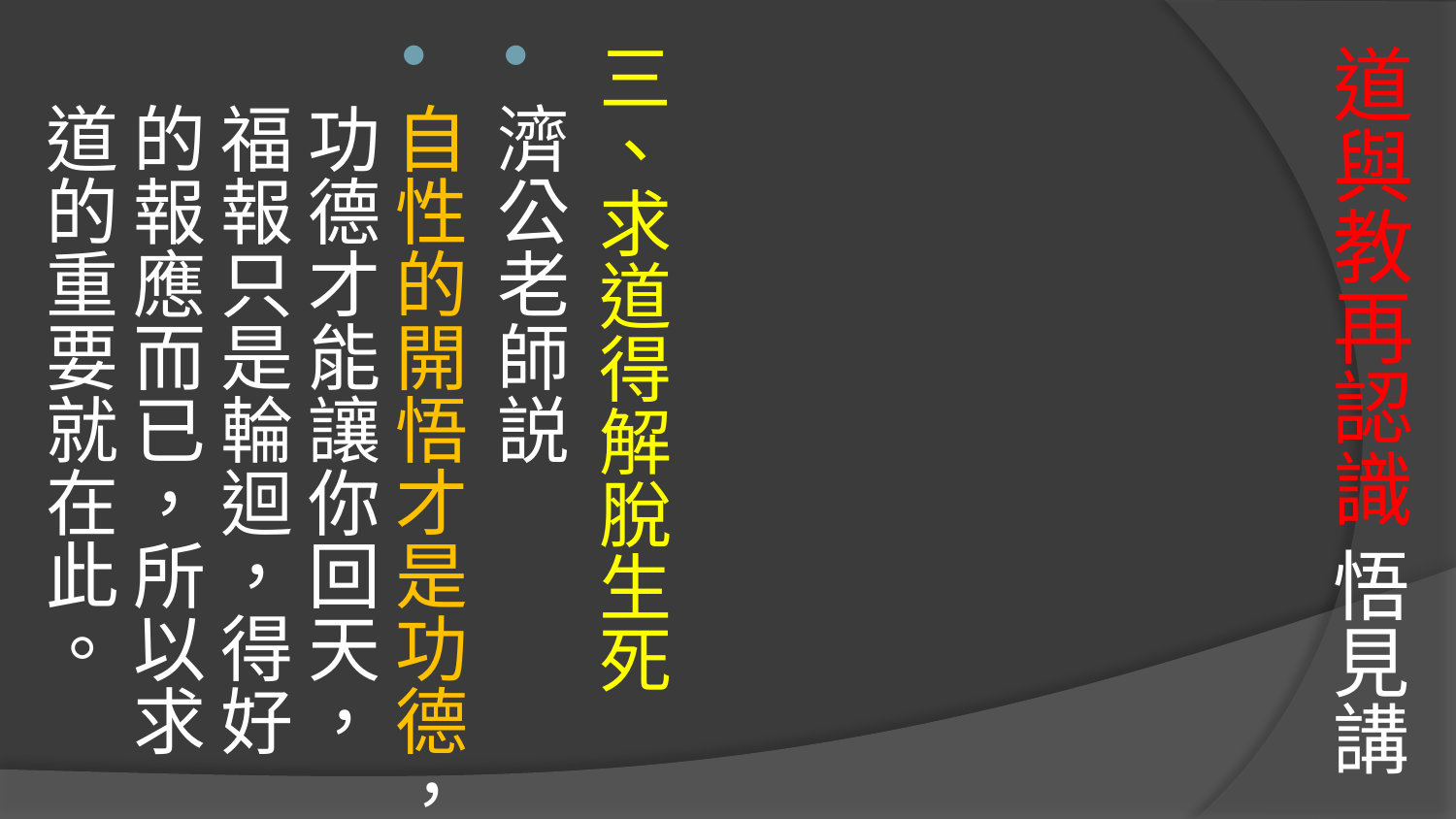

三、求道得解脫生死
濟公老師説
自性的開悟才是功德，功德才能讓你回天，福報只是輪迴，得好的報應而已，所以求道的重要就在此。
# 道與教再認識 悟見講